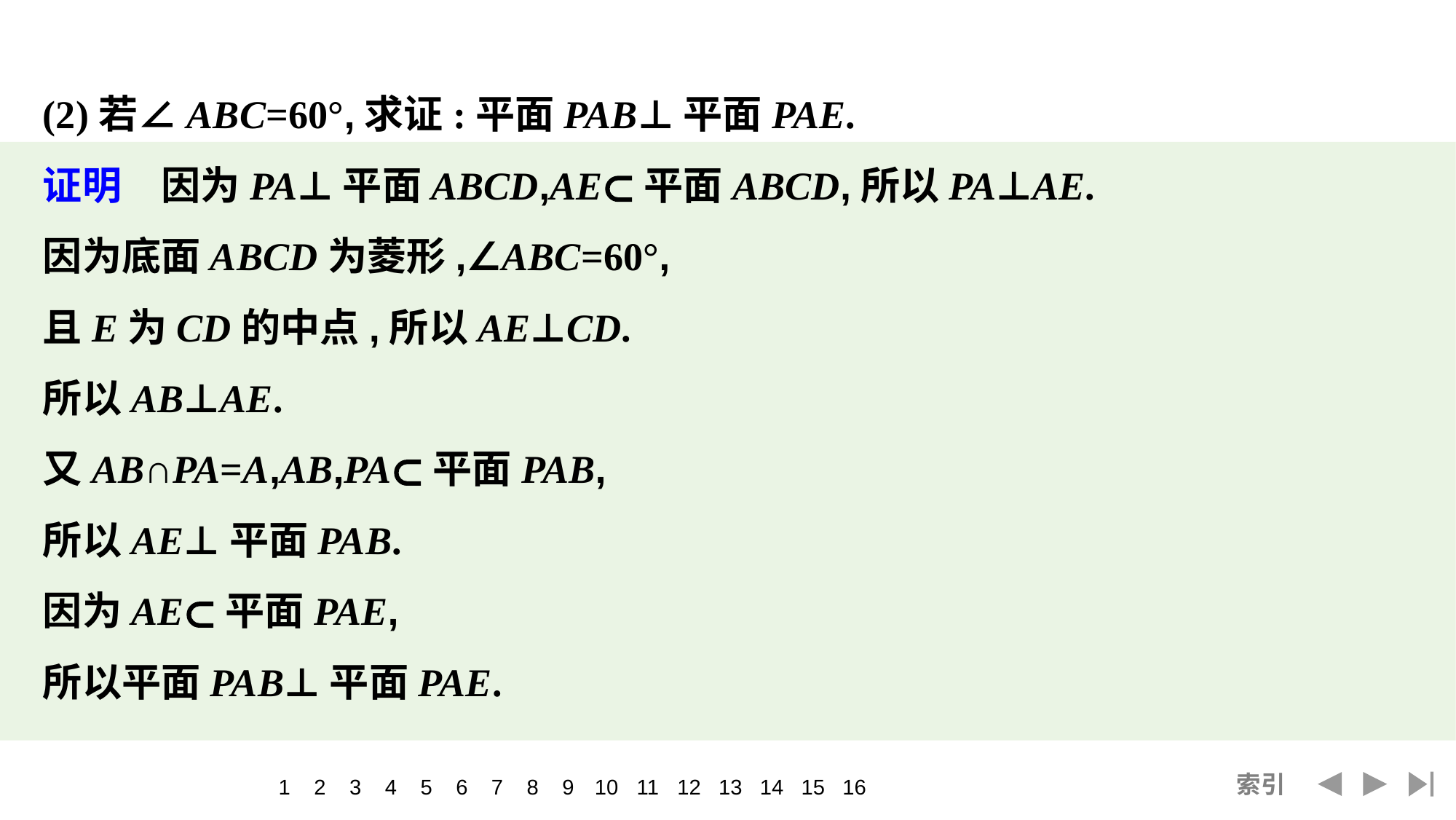

(2)若∠ABC=60°,求证:平面PAB⊥平面PAE.
证明　因为PA⊥平面ABCD,AE⊂平面ABCD,所以PA⊥AE.
因为底面ABCD为菱形,∠ABC=60°,
且E为CD的中点,所以AE⊥CD.
所以AB⊥AE.
又AB∩PA=A,AB,PA⊂平面PAB,
所以AE⊥平面PAB.
因为AE⊂平面PAE,
所以平面PAB⊥平面PAE.